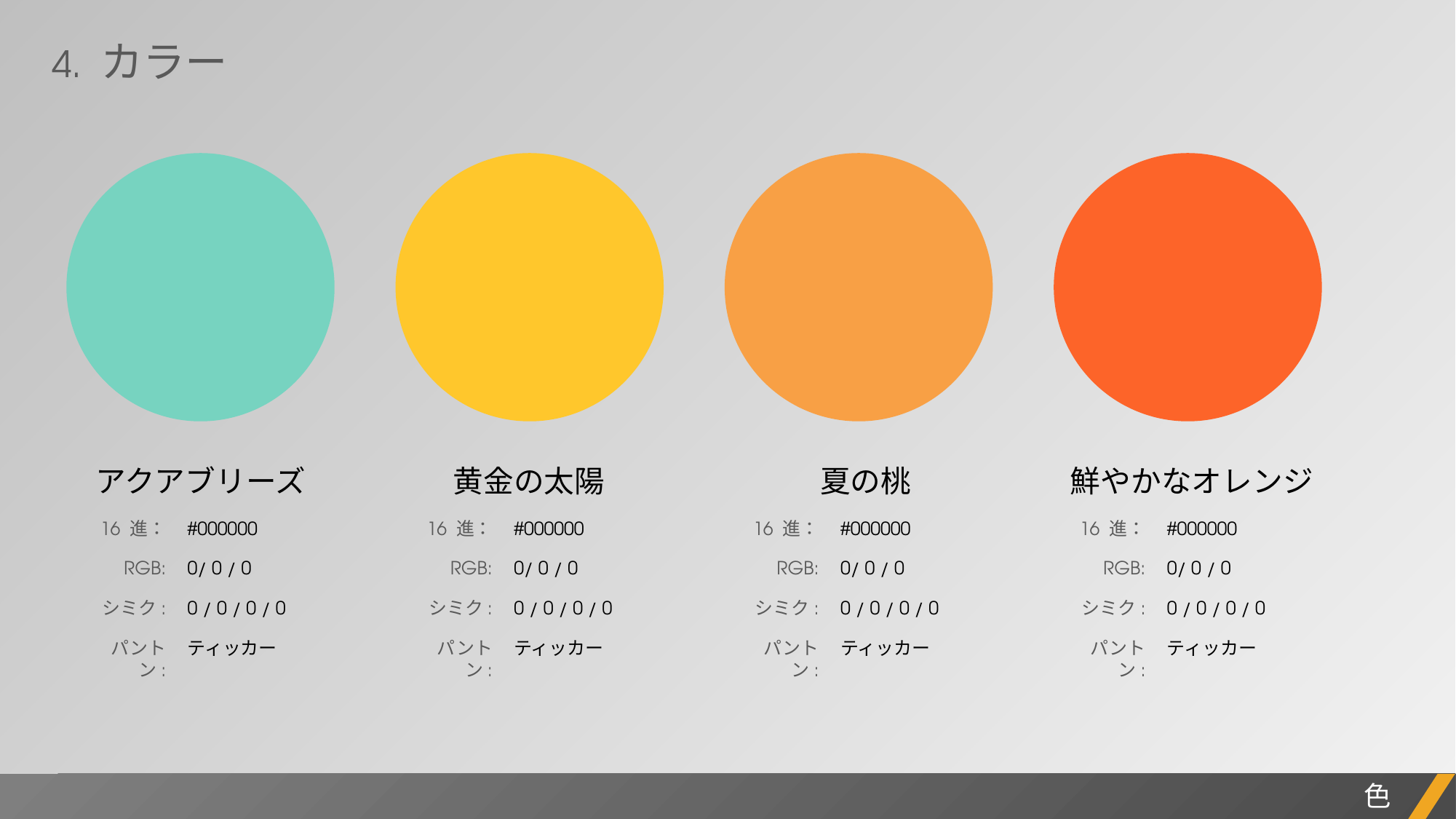

4. カラー

アクアブリーズ
黄金の太陽
夏の桃
鮮やかなオレンジ
16 進：
RGB:
シミク:
パントン:
#000000
0/ 0 / 0
0 / 0 / 0 / 0
ティッカー
16 進：
RGB:
シミク:
パントン:
#000000
0/ 0 / 0
0 / 0 / 0 / 0
ティッカー
16 進：
RGB:
シミク:
パントン:
#000000
0/ 0 / 0
0 / 0 / 0 / 0
ティッカー
16 進：
RGB:
シミク:
パントン:
#000000
0/ 0 / 0
0 / 0 / 0 / 0
ティッカー
色
プロジェクトレポート